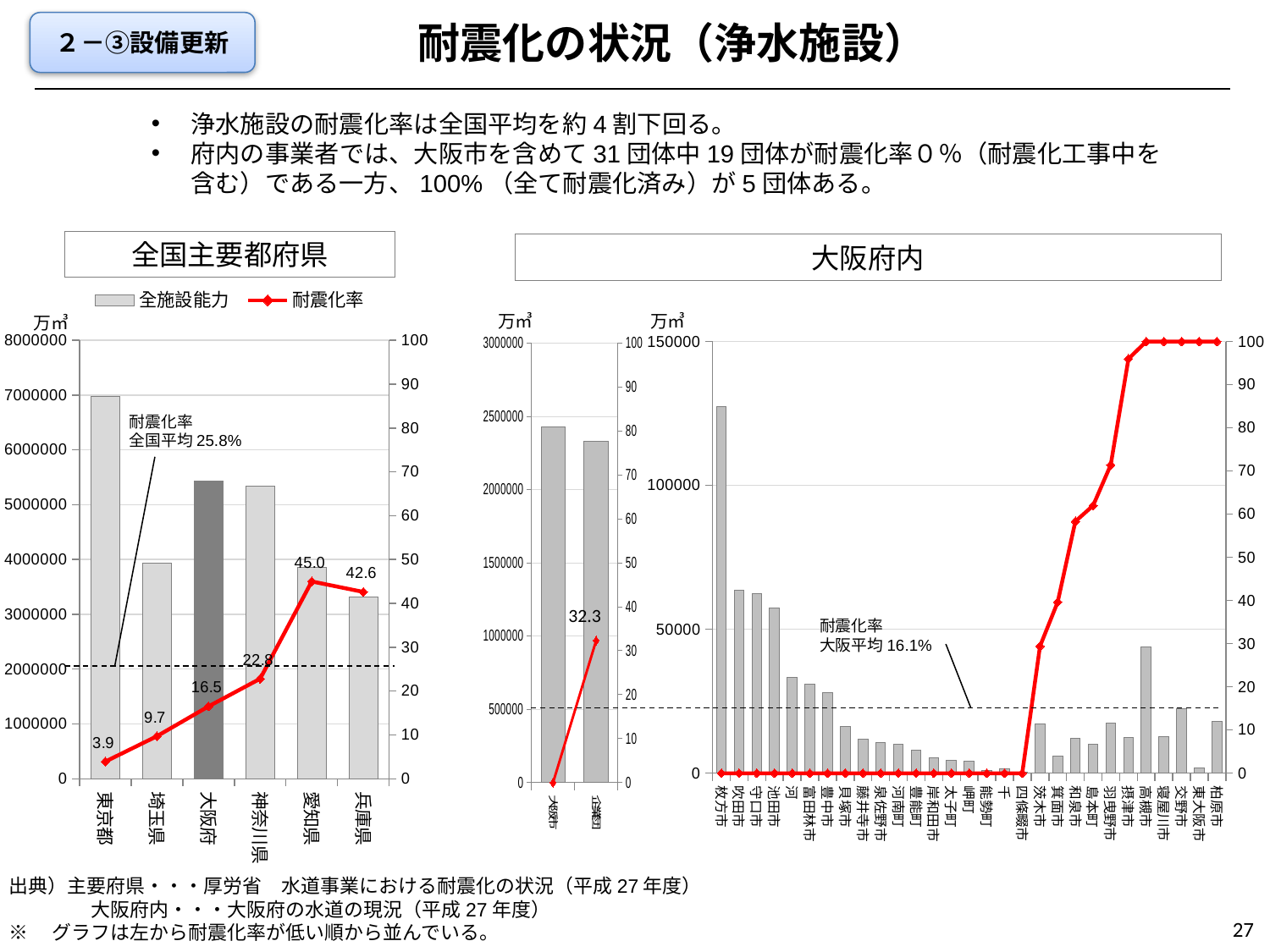

耐震化の状況（浄水施設）
２－③設備更新
浄水施設の耐震化率は全国平均を約4割下回る。
府内の事業者では、大阪市を含めて31団体中19団体が耐震化率０％（耐震化工事中を含む）である一方、100%（全て耐震化済み）が5団体ある。
全国主要都府県
大阪府内

### Chart

| Category | 全施設能力 | 耐震化率 |
|---|---|---|
| 東京都 | 6974300.0 | 3.9 |
| 埼玉県 | 3939643.0 | 9.7 |
| 大阪府 | 5437272.0 | 16.5 |
| 神奈川県 | 5345758.0 | 22.8 |
| 愛知県 | 3849255.0 | 45.0 |
| 兵庫県 | 3315658.0 | 42.6 |

### Chart

| Category | 管路延長 | 耐震化率 |
|---|---|---|
| 大阪市 | 2430000.0 | 0.0 |
| 企業団 | 2330000.0 | 32.317596566523605 |

### Chart

| Category | 管路延長 | 耐震化率 |
|---|---|---|
| 枚方市 | 127400.0 | 0.0 |
| 吹田市 | 63500.0 | 0.0 |
| 守口市 | 62380.0 | 0.0 |
| 池田市 | 57500.0 | 0.0 |
| 河内長野市 | 33175.0 | 0.0 |
| 富田林市 | 30995.0 | 0.0 |
| 豊中市 | 28000.0 | 0.0 |
| 貝塚市 | 16170.0 | 0.0 |
| 藤井寺市 | 11780.0 | 0.0 |
| 泉佐野市 | 10650.0 | 0.0 |
| 河南町 | 9955.0 | 0.0 |
| 豊能町 | 8000.0 | 0.0 |
| 岸和田市 | 5500.0 | 0.0 |
| 太子町 | 4400.0 | 0.0 |
| 岬町 | 4200.0 | 0.0 |
| 能勢町 | 1054.0 | 0.0 |
| 千早赤阪村 | 1590.0 | 0.0 |
| 四條畷市 | 450.0 | 0.0 |
| 茨木市 | 17000.0 | 29.411764705882355 |
| 箕面市 | 5800.0 | 39.6551724137931 |
| 和泉市 | 12000.0 | 58.333333333333336 |
| 島本町 | 10000.0 | 62.0 |
| 羽曳野市 | 17500.0 | 71.42857142857143 |
| 摂津市 | 12500.0 | 96.0 |
| 高槻市 | 43893.0 | 100.0 |
| 寝屋川市 | 12700.0 | 100.0 |
| 交野市 | 22500.0 | 100.0 |
| 東大阪市 | 1780.0 | 100.0 |
| 柏原市 | 17900.0 | 100.0 |
万㎥
万㎥
万㎥
耐震化率
全国平均25.8%
32.3
耐震化率
大阪平均16.1%
出典）主要府県・・・厚労省　水道事業における耐震化の状況（平成27年度）
　　 　　大阪府内・・・大阪府の水道の現況（平成27年度）
※　グラフは左から耐震化率が低い順から並んでいる。
27